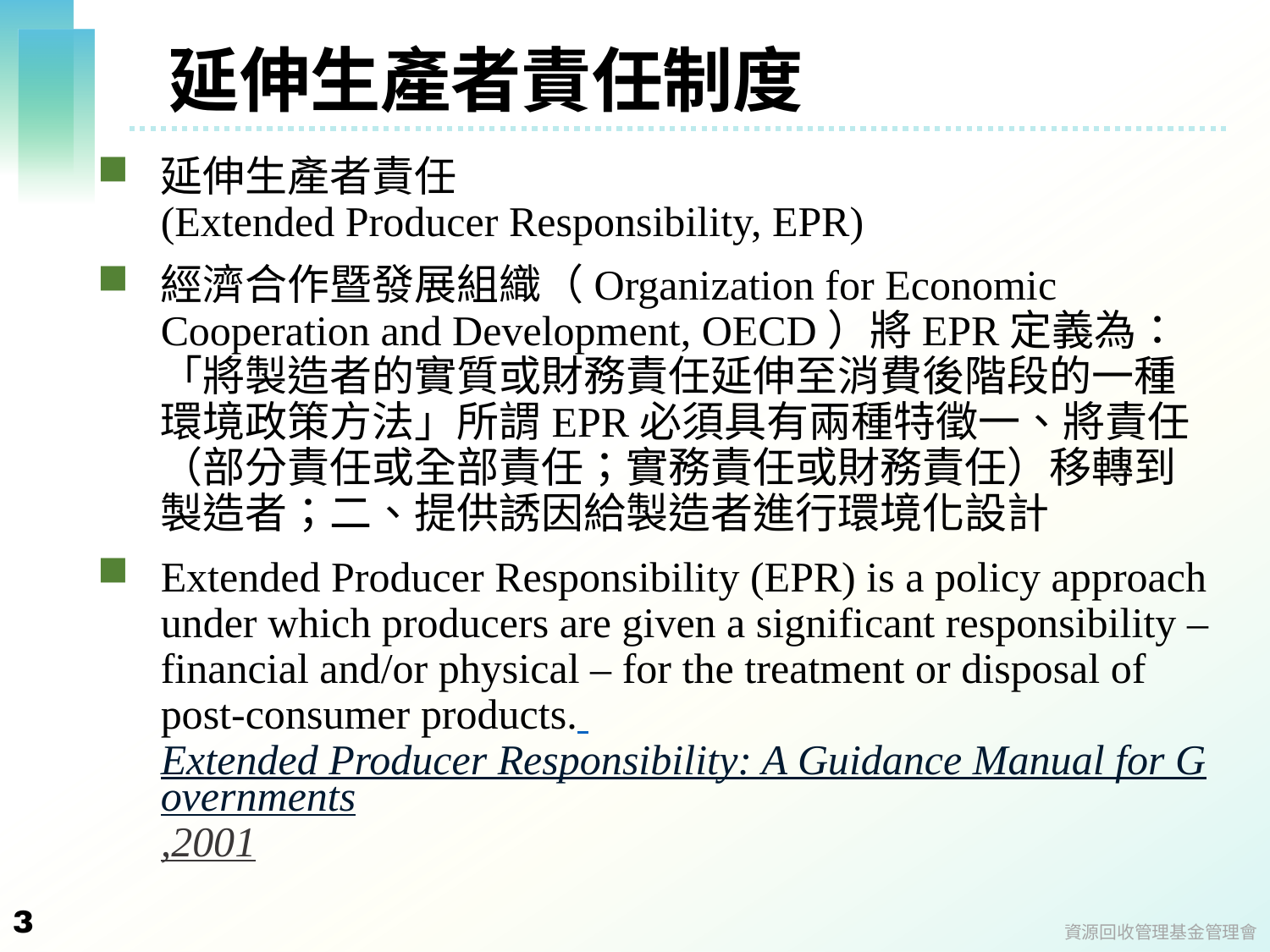

# 延伸生產者責任制度
延伸生產者責任
(Extended Producer Responsibility, EPR)
經濟合作暨發展組織（Organization for Economic Cooperation and Development, OECD）將EPR定義為：
「將製造者的實質或財務責任延伸至消費後階段的一種環境政策方法」所謂EPR必須具有兩種特徵一、將責任（部分責任或全部責任；實務責任或財務責任）移轉到製造者；二、提供誘因給製造者進行環境化設計
Extended Producer Responsibility (EPR) is a policy approach under which producers are given a significant responsibility – financial and/or physical – for the treatment or disposal of post-consumer products. Extended Producer Responsibility: A Guidance Manual for Governments,2001

3